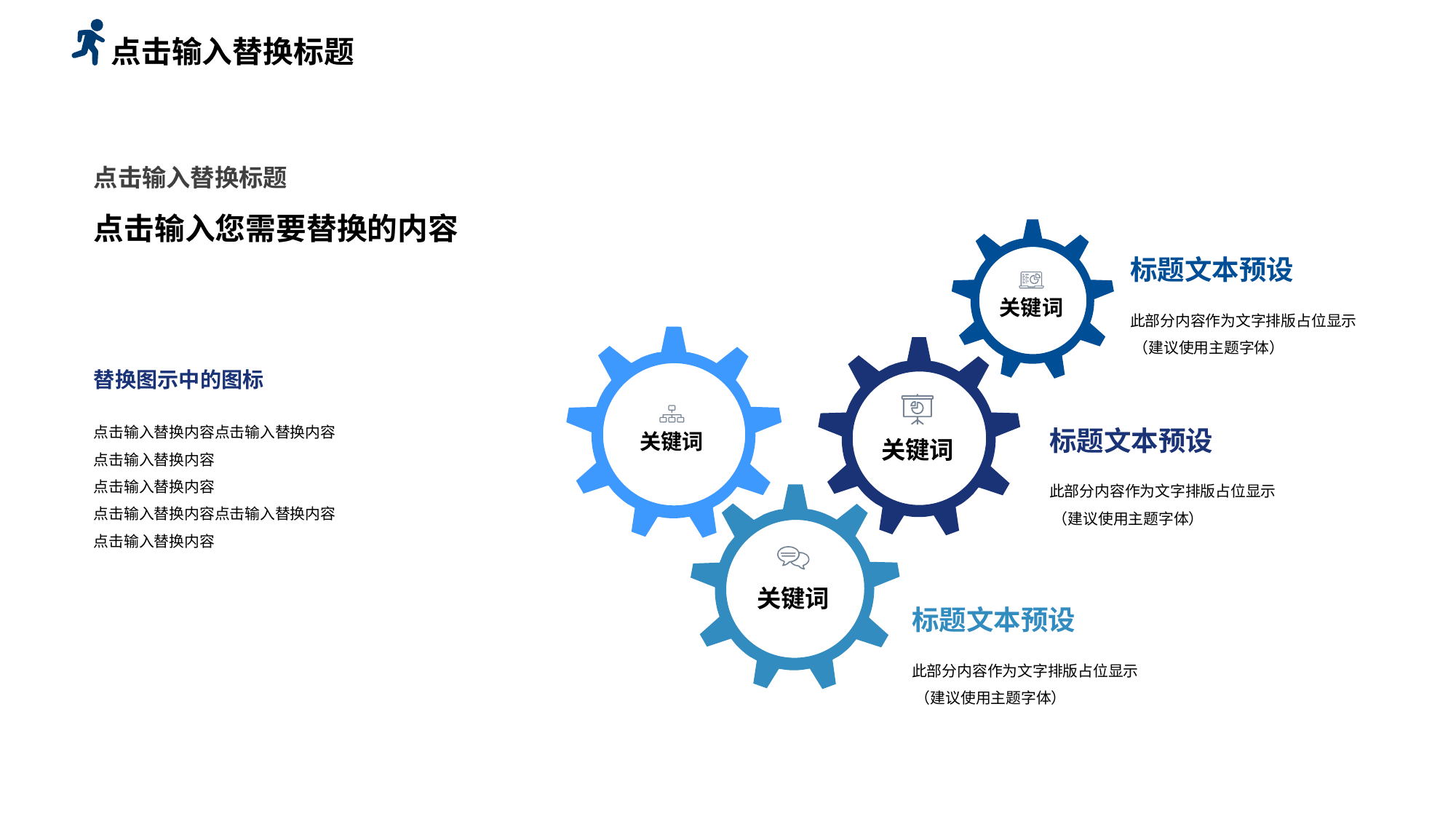

点击输入替换标题
点击输入替换标题
点击输入您需要替换的内容

标题文本预设
此部分内容作为文字排版占位显示
 （建议使用主题字体）

关键词

替换图示中的图标
点击输入替换内容点击输入替换内容
点击输入替换内容
点击输入替换内容
点击输入替换内容点击输入替换内容
点击输入替换内容

关键词

关键词
标题文本预设
此部分内容作为文字排版占位显示
 （建议使用主题字体）

关键词
标题文本预设
此部分内容作为文字排版占位显示
 （建议使用主题字体）